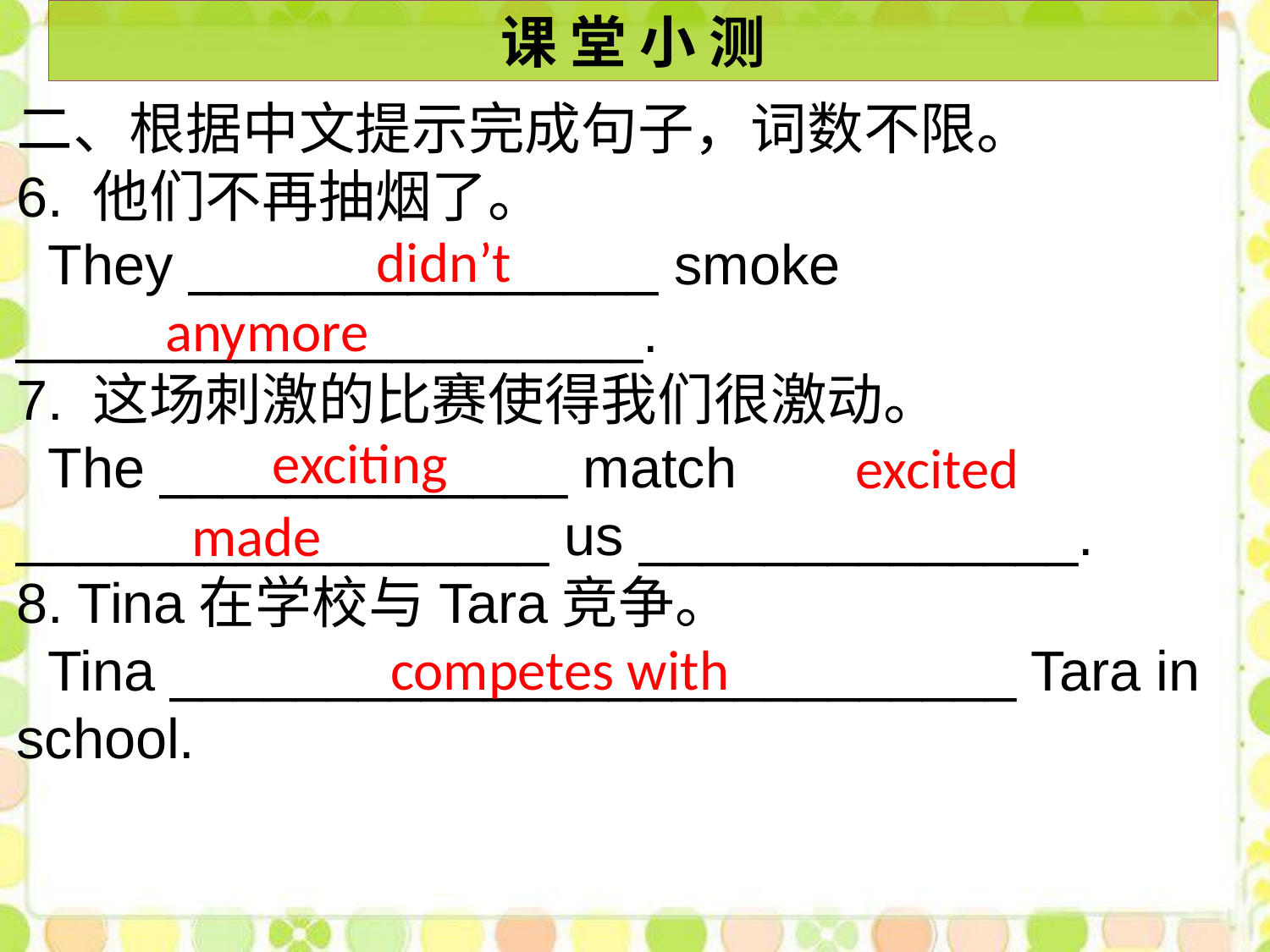

课 堂 小 测
二、根据中文提示完成句子，词数不限。
6. 他们不再抽烟了。
  They _______________ smoke ____________________.
7. 这场刺激的比赛使得我们很激动。
  The _____________ match _________________ us ______________.
8. Tina在学校与Tara竞争。
  Tina ___________________________ Tara in school.
didn’t
 anymore
exciting
excited
made
competes with